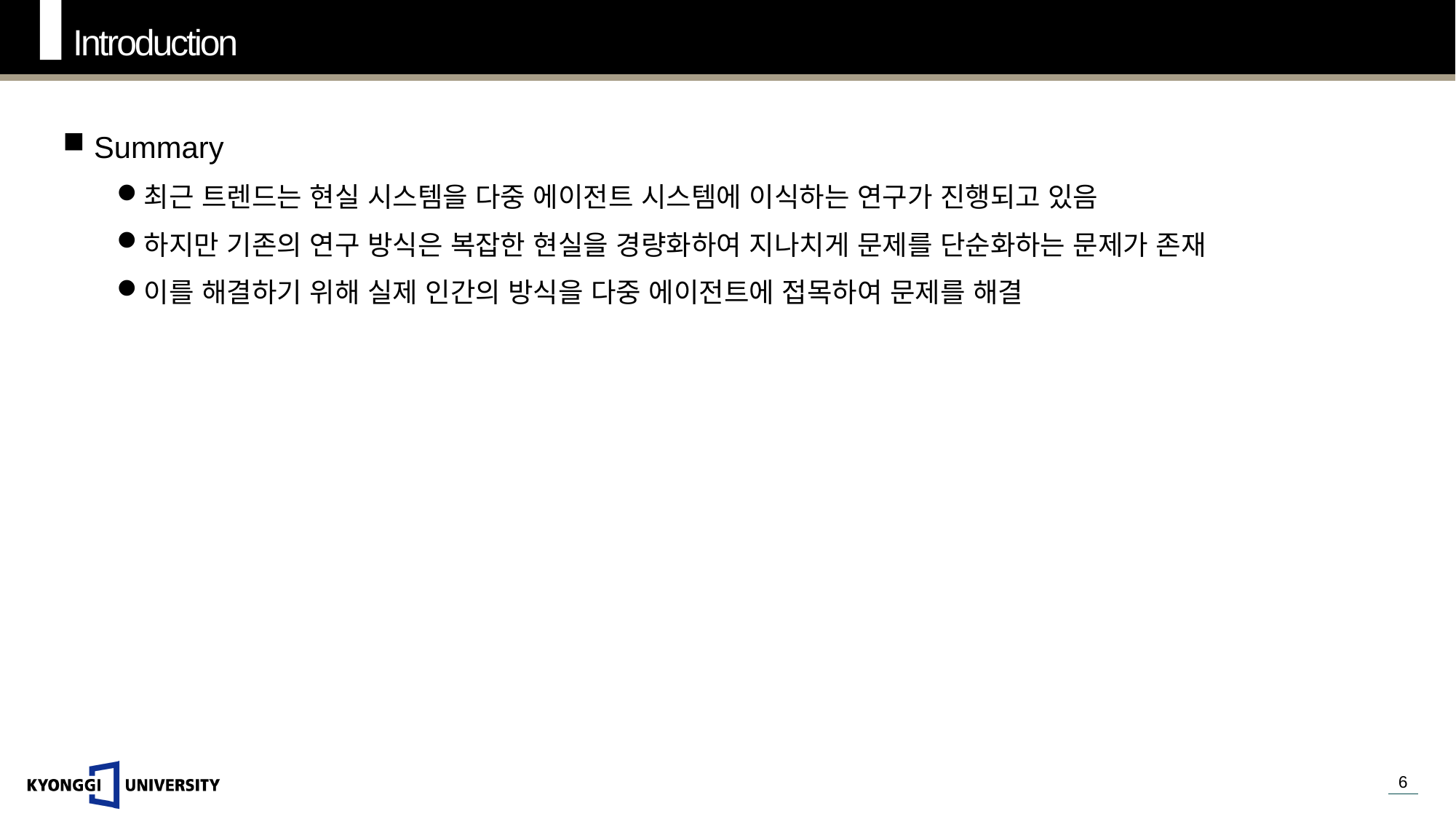

Introduction
Summary
최근 트렌드는 현실 시스템을 다중 에이전트 시스템에 이식하는 연구가 진행되고 있음
하지만 기존의 연구 방식은 복잡한 현실을 경량화하여 지나치게 문제를 단순화하는 문제가 존재
이를 해결하기 위해 실제 인간의 방식을 다중 에이전트에 접목하여 문제를 해결